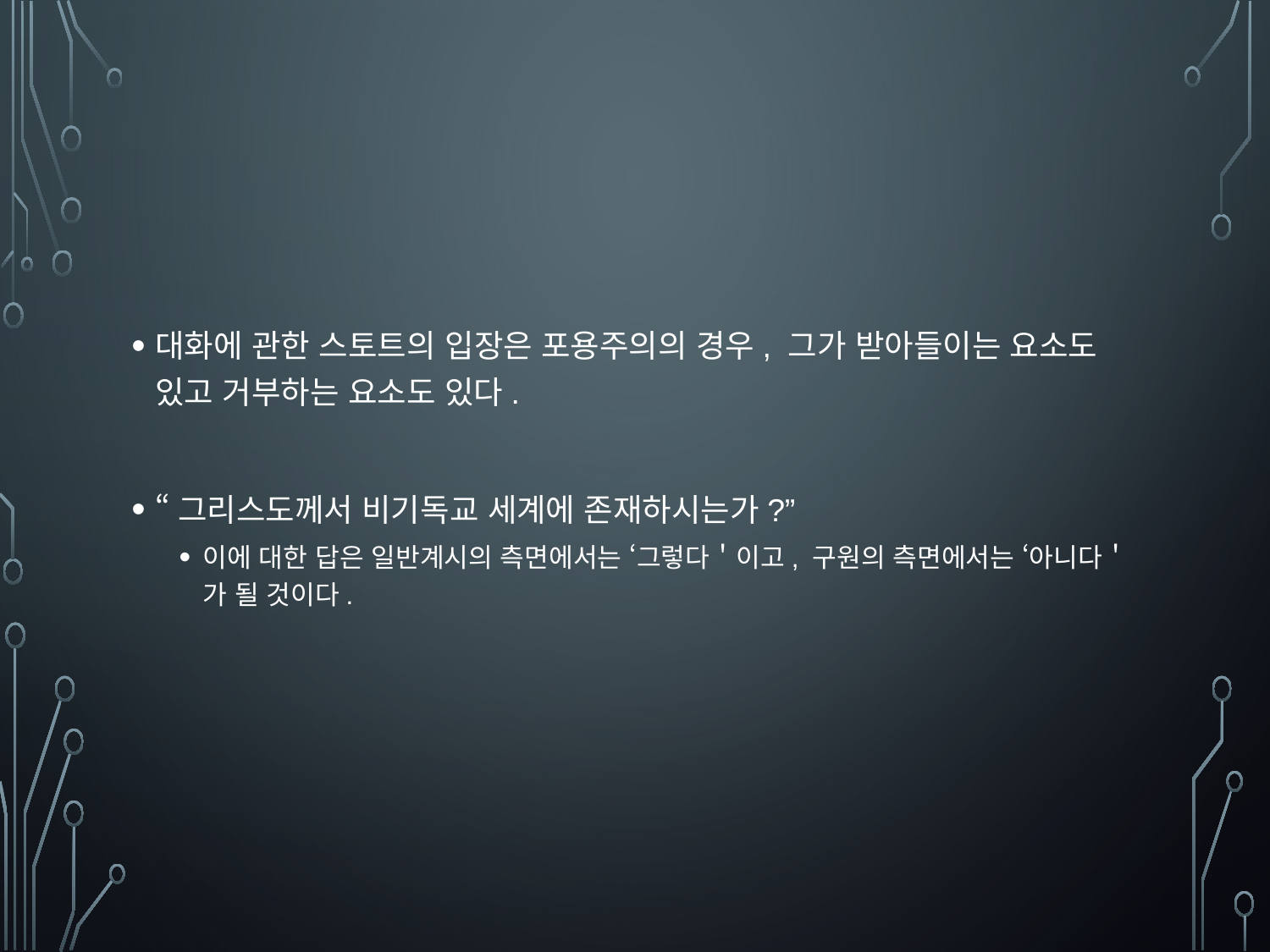

#
대화에 관한 스토트의 입장은 포용주의의 경우, 그가 받아들이는 요소도 있고 거부하는 요소도 있다.

“그리스도께서 비기독교 세계에 존재하시는가?”
이에 대한 답은 일반계시의 측면에서는 ‘그렇다＇이고, 구원의 측면에서는 ‘아니다＇가 될 것이다.